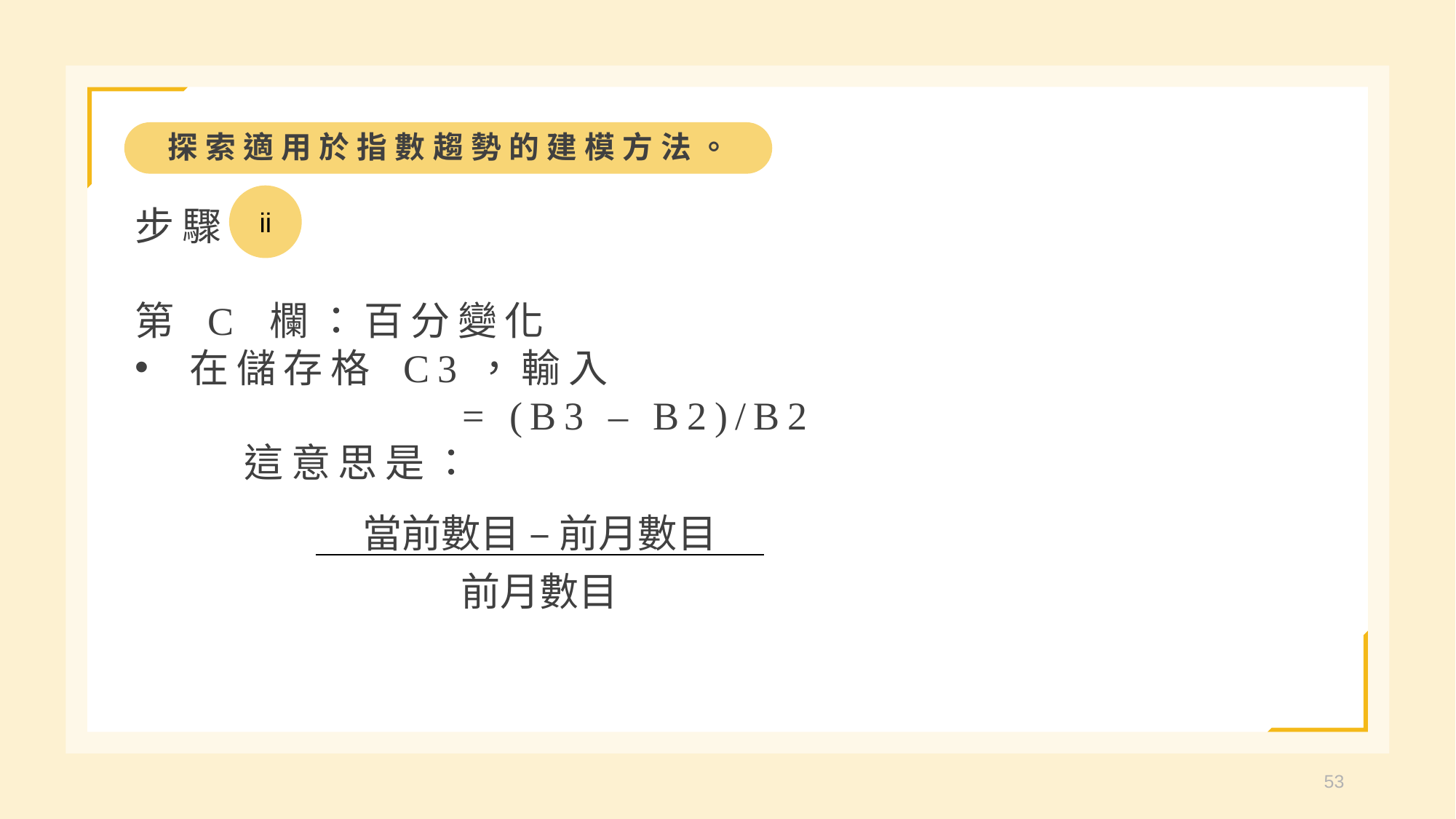

探索適用於指數趨勢的建模方法。
ii
步驟

第 C 欄：百分變化
在儲存格 C3，輸入
			= (B3 – B2)/B2
	這意思是：

| 當前數目 – 前月數目 |
| --- |
| 前月數目 |
53